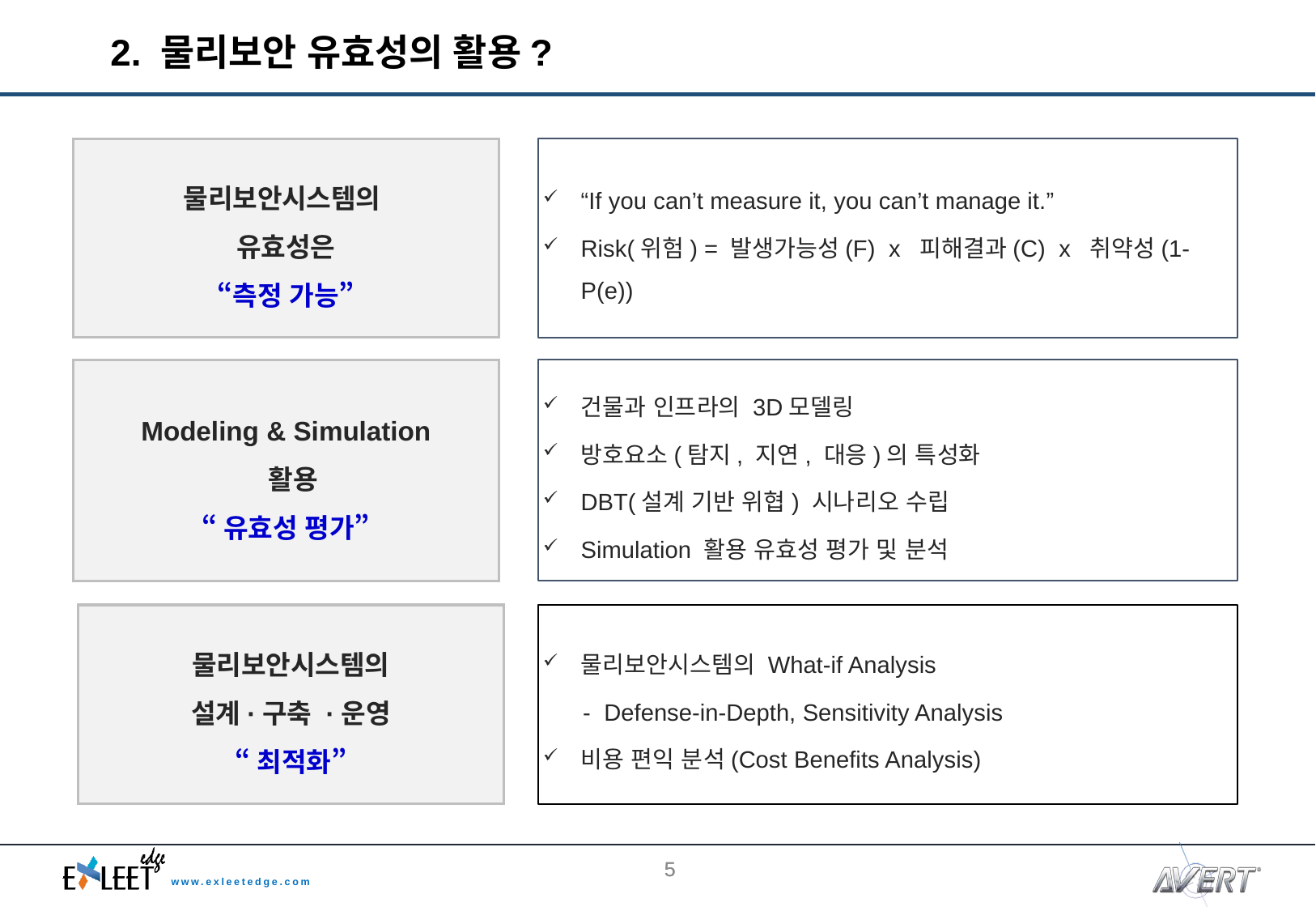

# 2. 물리보안 유효성의 활용?
물리보안시스템의
유효성은
“측정 가능”
“If you can’t measure it, you can’t manage it.”
Risk(위험) = 발생가능성(F)  x  피해결과(C)  x  취약성(1-P(e))
Modeling & Simulation
 활용
“유효성 평가”
건물과 인프라의 3D모델링
방호요소(탐지, 지연, 대응)의 특성화
DBT(설계 기반 위협) 시나리오 수립
Simulation 활용 유효성 평가 및 분석
물리보안시스템의
설계·구축 ·운영
 “최적화”
물리보안시스템의 What-if Analysis
      -  Defense-in-Depth, Sensitivity Analysis
비용 편익 분석(Cost Benefits Analysis)
5
5